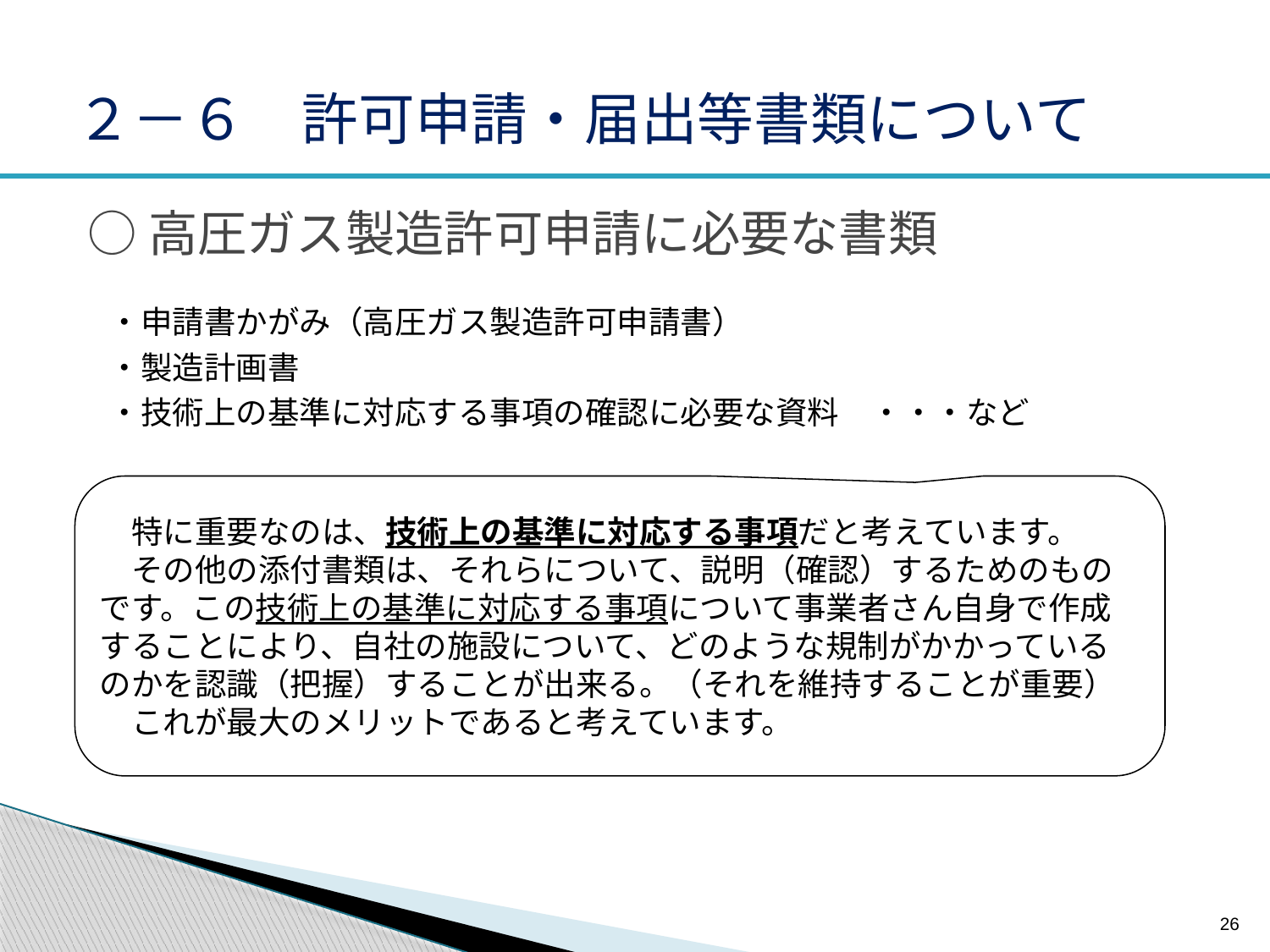

# ２－６　許可申請・届出等書類について
○高圧ガス製造許可申請に必要な書類
　・申請書かがみ（高圧ガス製造許可申請書）
　・製造計画書
　・技術上の基準に対応する事項の確認に必要な資料　・・・など

　特に重要なのは、技術上の基準に対応する事項だと考えています。
　その他の添付書類は、それらについて、説明（確認）するためのもの
です。この技術上の基準に対応する事項について事業者さん自身で作成
することにより、自社の施設について、どのような規制がかかっている
のかを認識（把握）することが出来る。（それを維持することが重要）
　これが最大のメリットであると考えています。
26